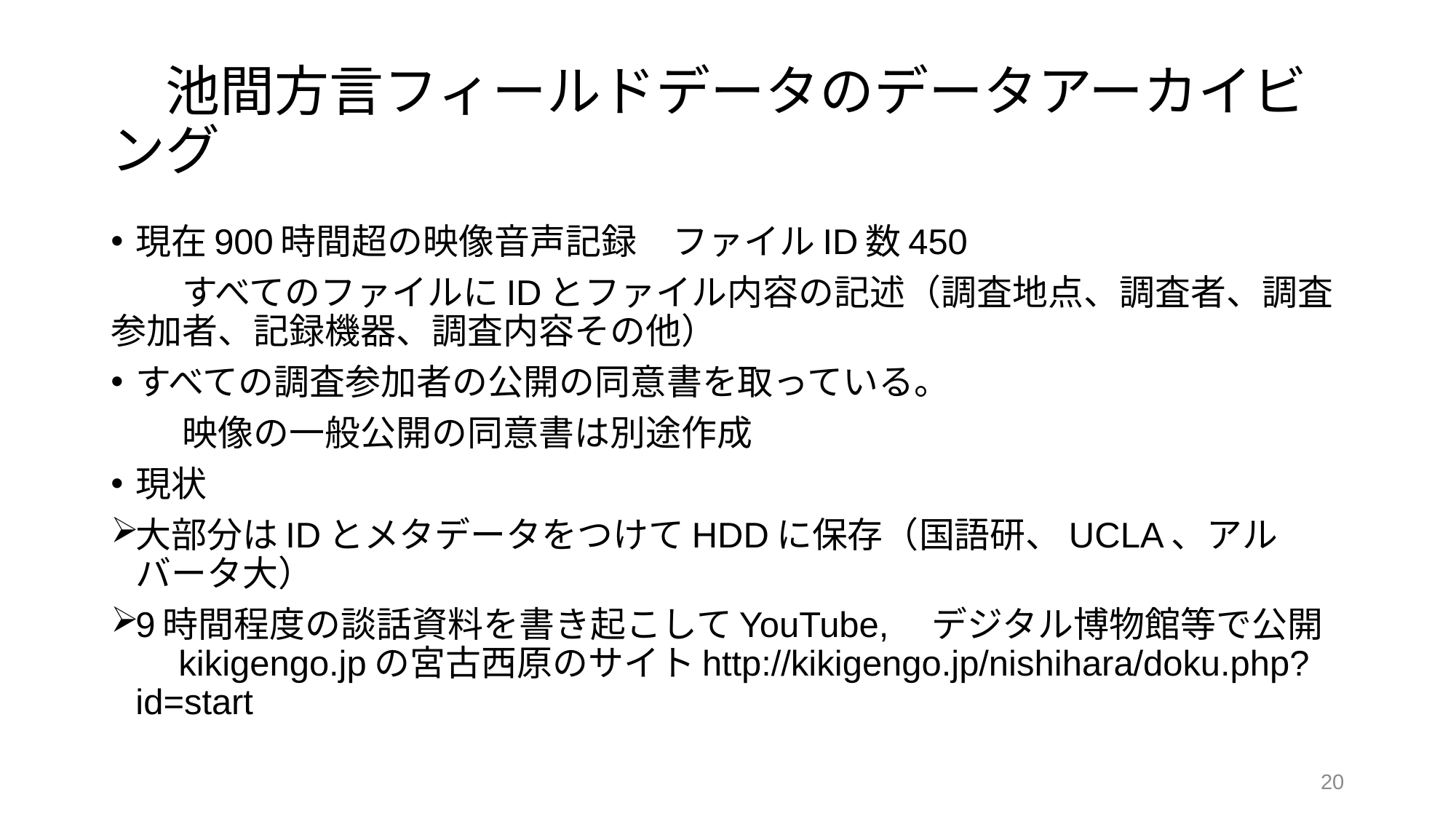

# 池間方言フィールドデータのデータアーカイビング
現在900時間超の映像音声記録　ファイルID数450
　　すべてのファイルにIDとファイル内容の記述（調査地点、調査者、調査参加者、記録機器、調査内容その他）
すべての調査参加者の公開の同意書を取っている。
　　映像の一般公開の同意書は別途作成
現状
大部分はIDとメタデータをつけてHDDに保存（国語研、UCLA、アルバータ大）
9時間程度の談話資料を書き起こしてYouTube,　デジタル博物館等で公開　kikigengo.jpの宮古西原のサイトhttp://kikigengo.jp/nishihara/doku.php?id=start
20